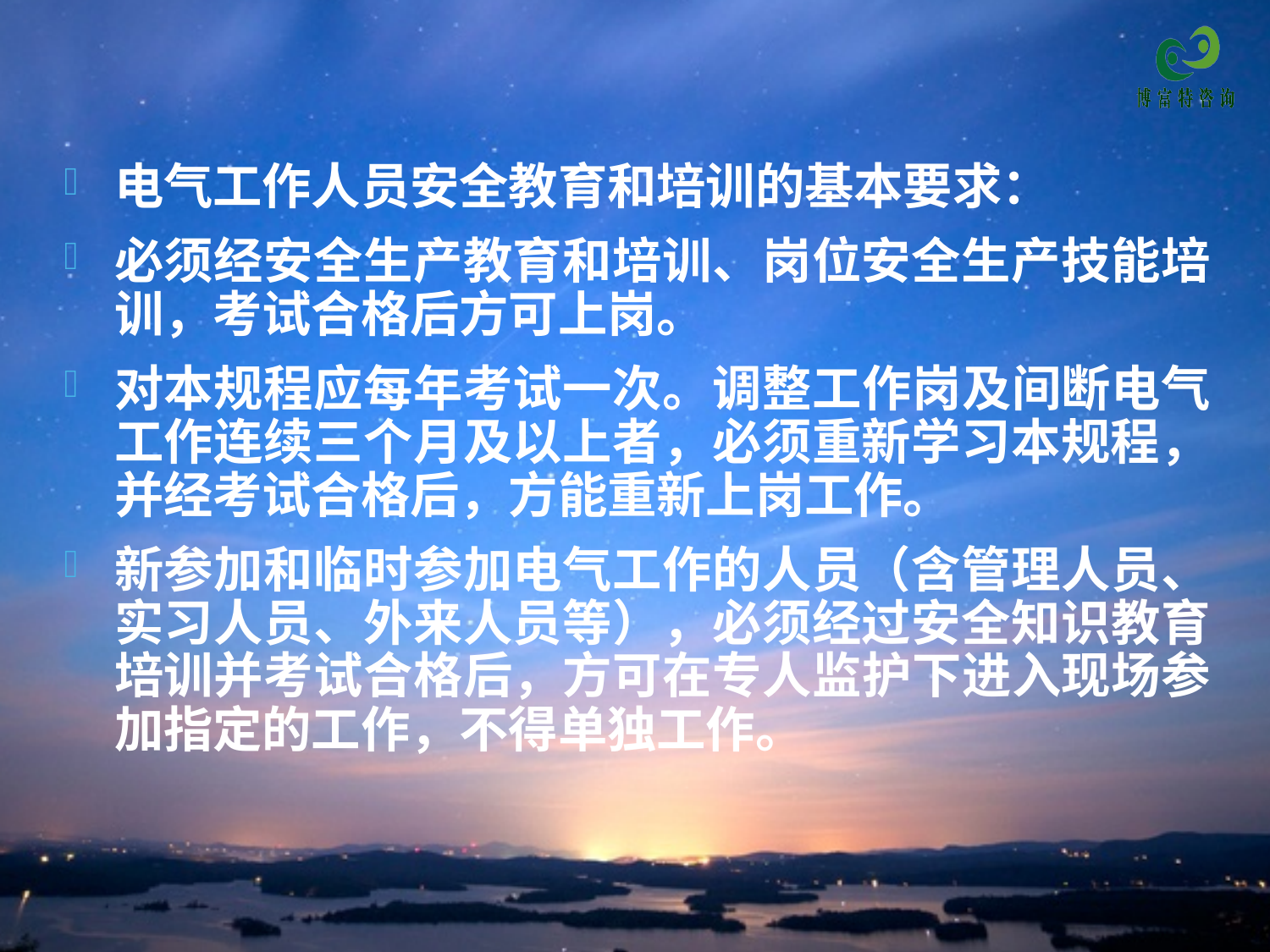

电气工作人员安全教育和培训的基本要求：
必须经安全生产教育和培训、岗位安全生产技能培训，考试合格后方可上岗。
对本规程应每年考试一次。调整工作岗及间断电气工作连续三个月及以上者，必须重新学习本规程，并经考试合格后，方能重新上岗工作。
新参加和临时参加电气工作的人员（含管理人员、实习人员、外来人员等），必须经过安全知识教育培训并考试合格后，方可在专人监护下进入现场参加指定的工作，不得单独工作。